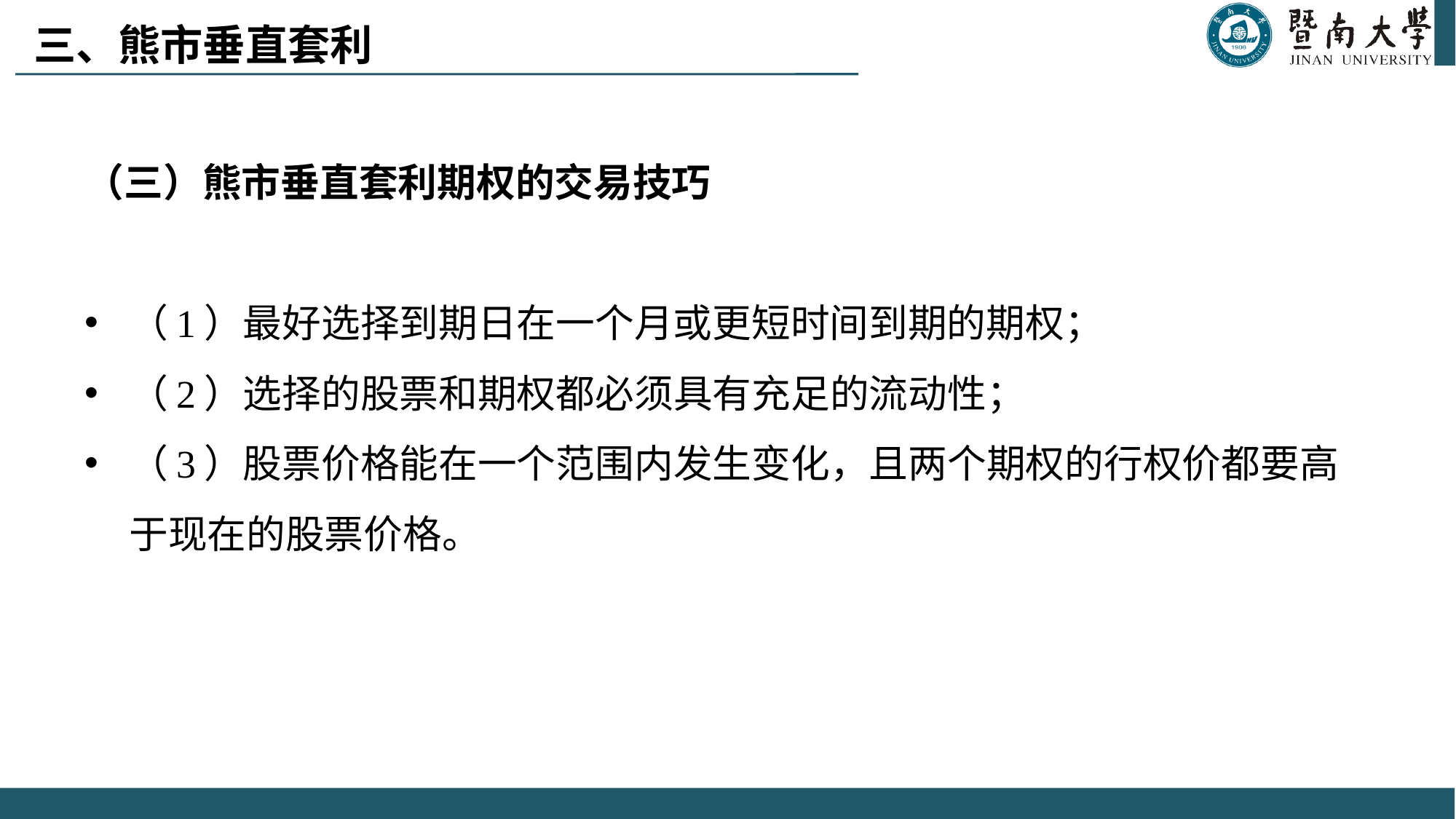

# 三、熊市垂直套利

（三）熊市垂直套利期权的交易技巧

（1）最好选择到期日在一个月或更短时间到期的期权；
（2）选择的股票和期权都必须具有充足的流动性；
（3）股票价格能在一个范围内发生变化，且两个期权的行权价都要高于现在的股票价格。